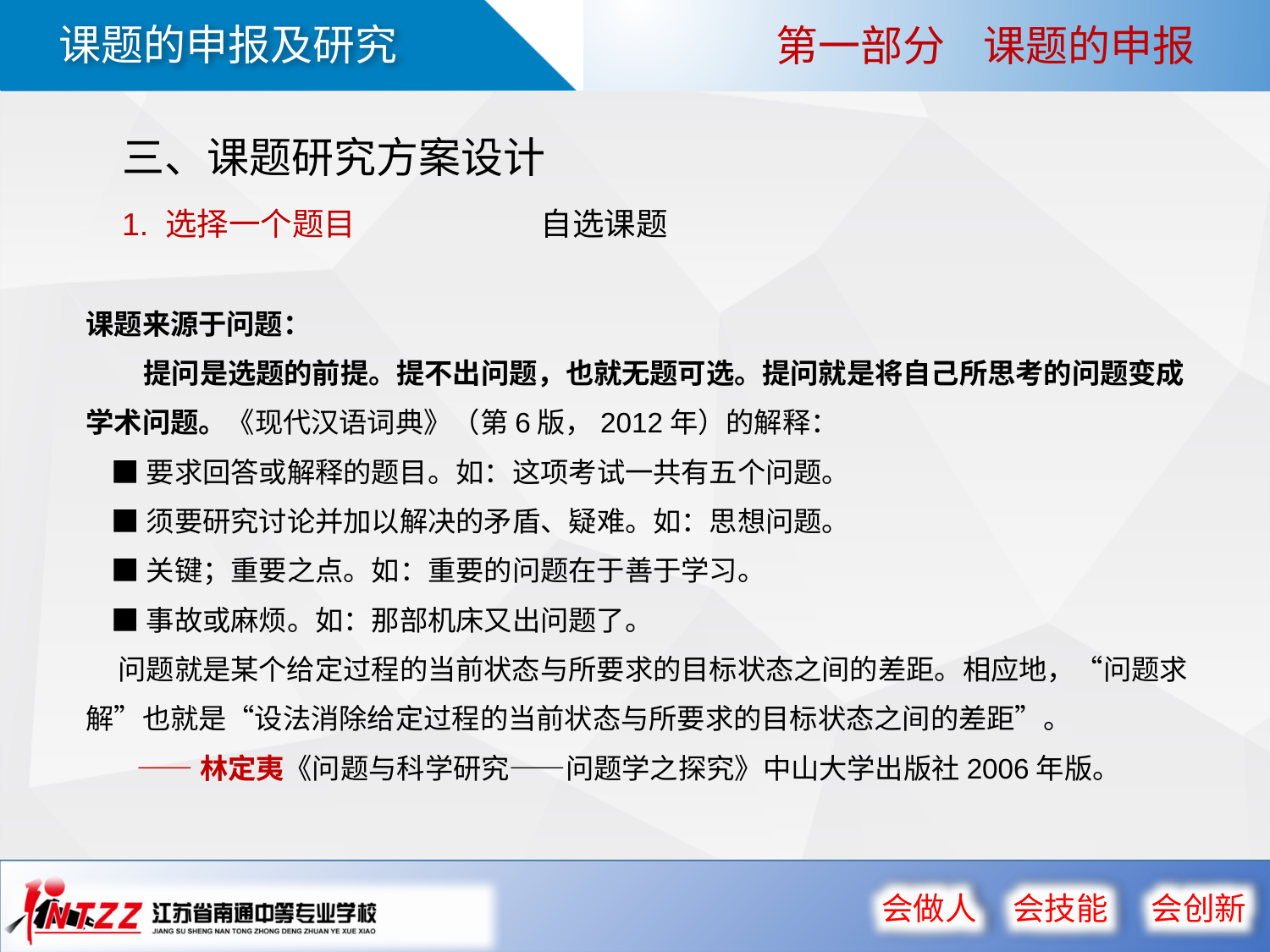

第一部分    课题的申报
三、课题研究方案设计
1. 选择一个题目
自选课题
课题来源于问题：
        提问是选题的前提。提不出问题，也就无题可选。提问就是将自己所思考的问题变成学术问题。《现代汉语词典》（第6版，2012年）的解释：
    ■要求回答或解释的题目。如：这项考试一共有五个问题。
    ■须要研究讨论并加以解决的矛盾、疑难。如：思想问题。
    ■关键；重要之点。如：重要的问题在于善于学习。
    ■事故或麻烦。如：那部机床又出问题了。
    问题就是某个给定过程的当前状态与所要求的目标状态之间的差距。相应地，“问题求解”也就是“设法消除给定过程的当前状态与所要求的目标状态之间的差距”。
        ——林定夷《问题与科学研究——问题学之探究》中山大学出版社2006年版。